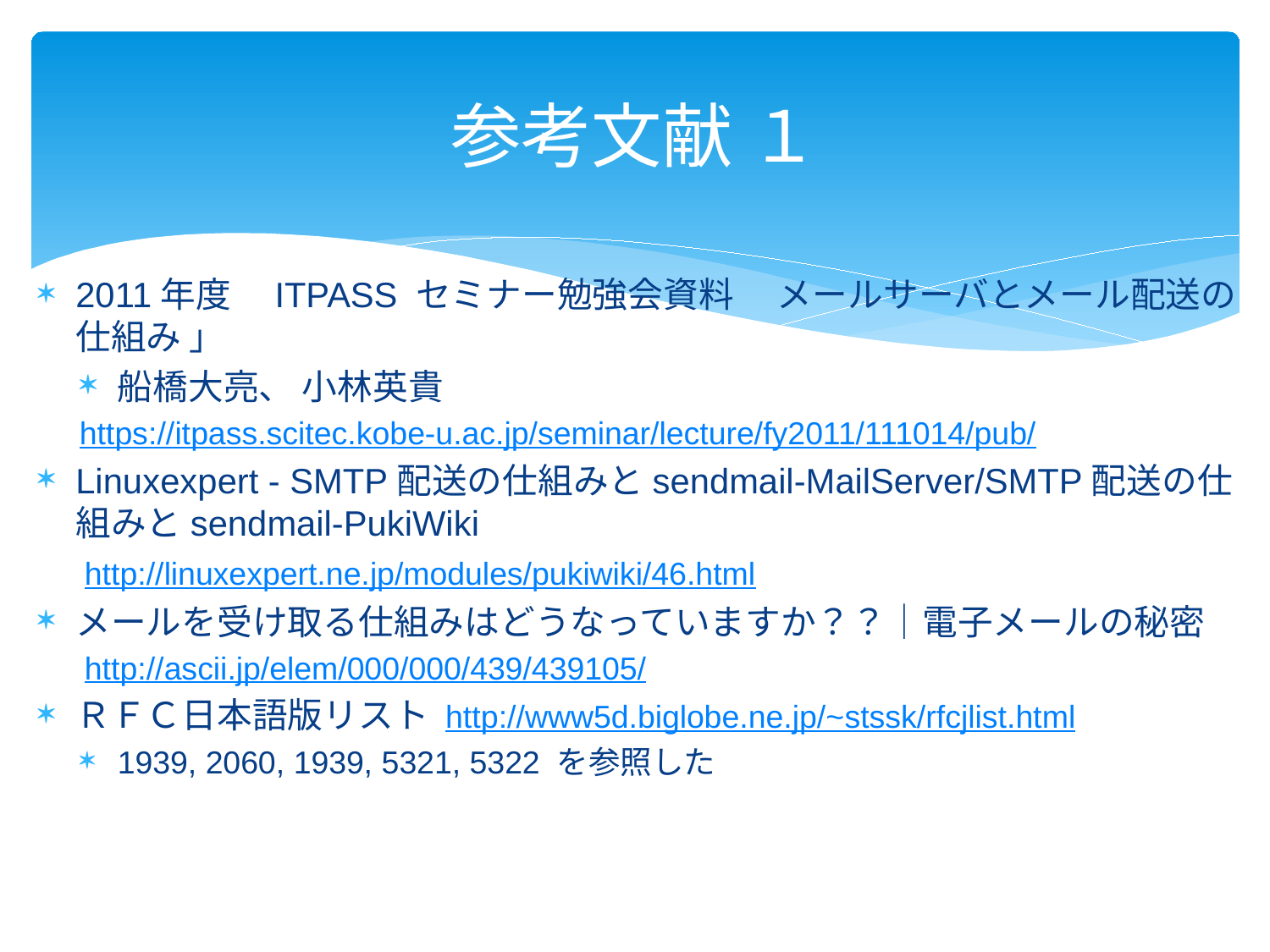

# 参考文献 １
2011年度　ITPASS セミナー勉強会資料 　メールサーバとメール配送の仕組み 」
船橋大亮、 小林英貴
https://itpass.scitec.kobe-u.ac.jp/seminar/lecture/fy2011/111014/pub/
Linuxexpert - SMTP配送の仕組みとsendmail-MailServer/SMTP配送の仕組みとsendmail-PukiWiki
	 http://linuxexpert.ne.jp/modules/pukiwiki/46.html
メールを受け取る仕組みはどうなっていますか？？｜電子メールの秘密
	 http://ascii.jp/elem/000/000/439/439105/
ＲＦＣ日本語版リスト http://www5d.biglobe.ne.jp/~stssk/rfcjlist.html
1939, 2060, 1939, 5321, 5322 を参照した